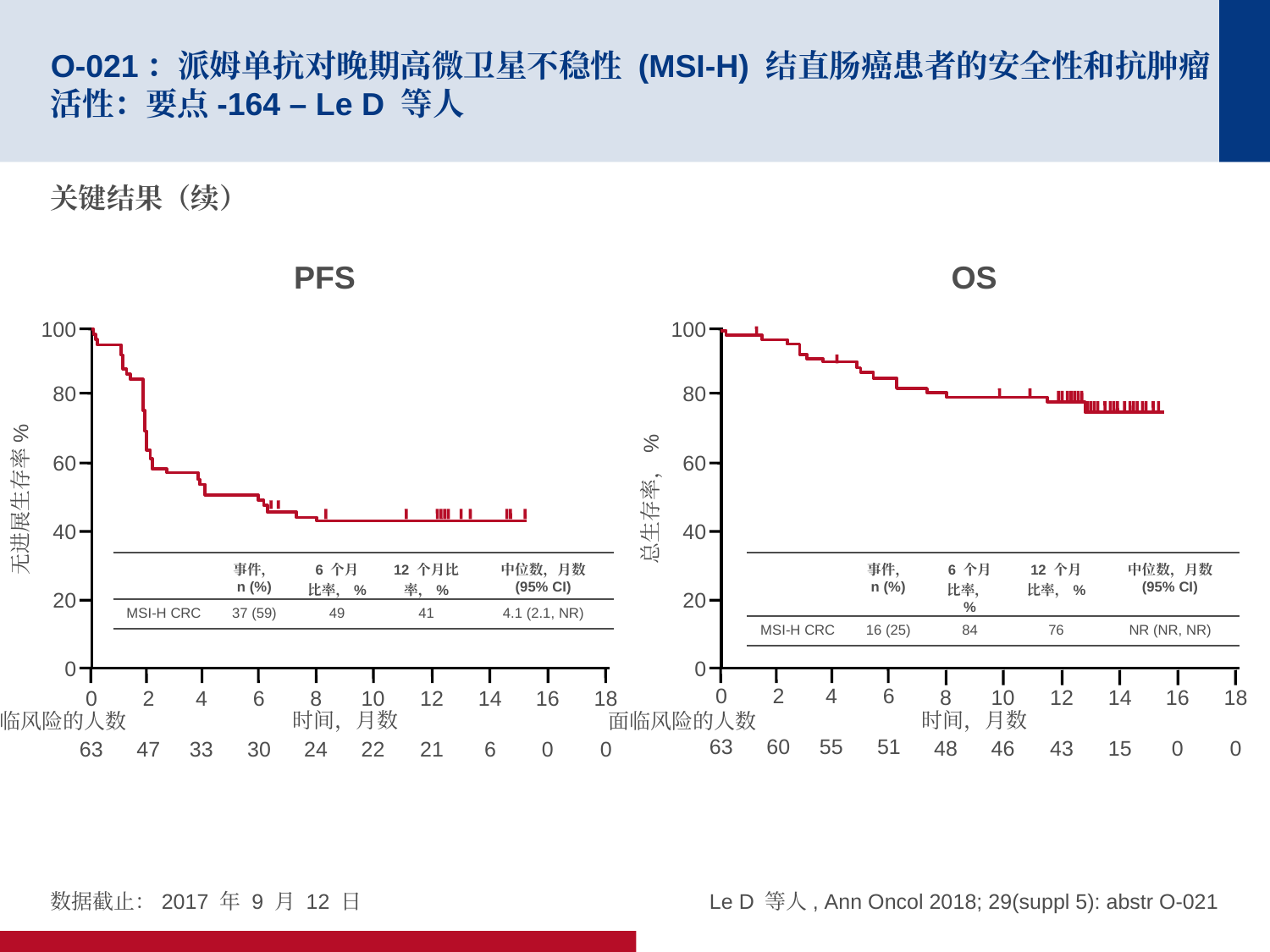

# O-021：派姆单抗对晚期高微卫星不稳性 (MSI-H) 结直肠癌患者的安全性和抗肿瘤活性：要点-164 – Le D 等人
关键结果（续）
PFS
OS
100

80

60

无进展生存率%
40

20

0

8

24

10

22

12

21

14

6

16

0

18

0

0

63
2

47
4

33
6

30
时间，月数
面临风险的人数
100

80

60

总生存率，%
40

|  | 事件， n (%) | 6 个月 比率，% | 12 个月比率，% | 中位数，月数 (95% CI) |
| --- | --- | --- | --- | --- |
| MSI-H CRC | 37 (59) | 49 | 41 | 4.1 (2.1, NR) |
|  | 事件， n (%) | 6 个月 比率，% | 12 个月比率，% | 中位数，月数 (95% CI) |
| --- | --- | --- | --- | --- |
| MSI-H CRC | 16 (25) | 84 | 76 | NR (NR, NR) |
20

0

8

48

10

46

12

43

14

15

16

0

18

0

0

63
2

60
4

55
6

51
时间，月数
面临风险的人数
数据截止：2017 年 9 月 12 日
Le D 等人, Ann Oncol 2018; 29(suppl 5): abstr O-021